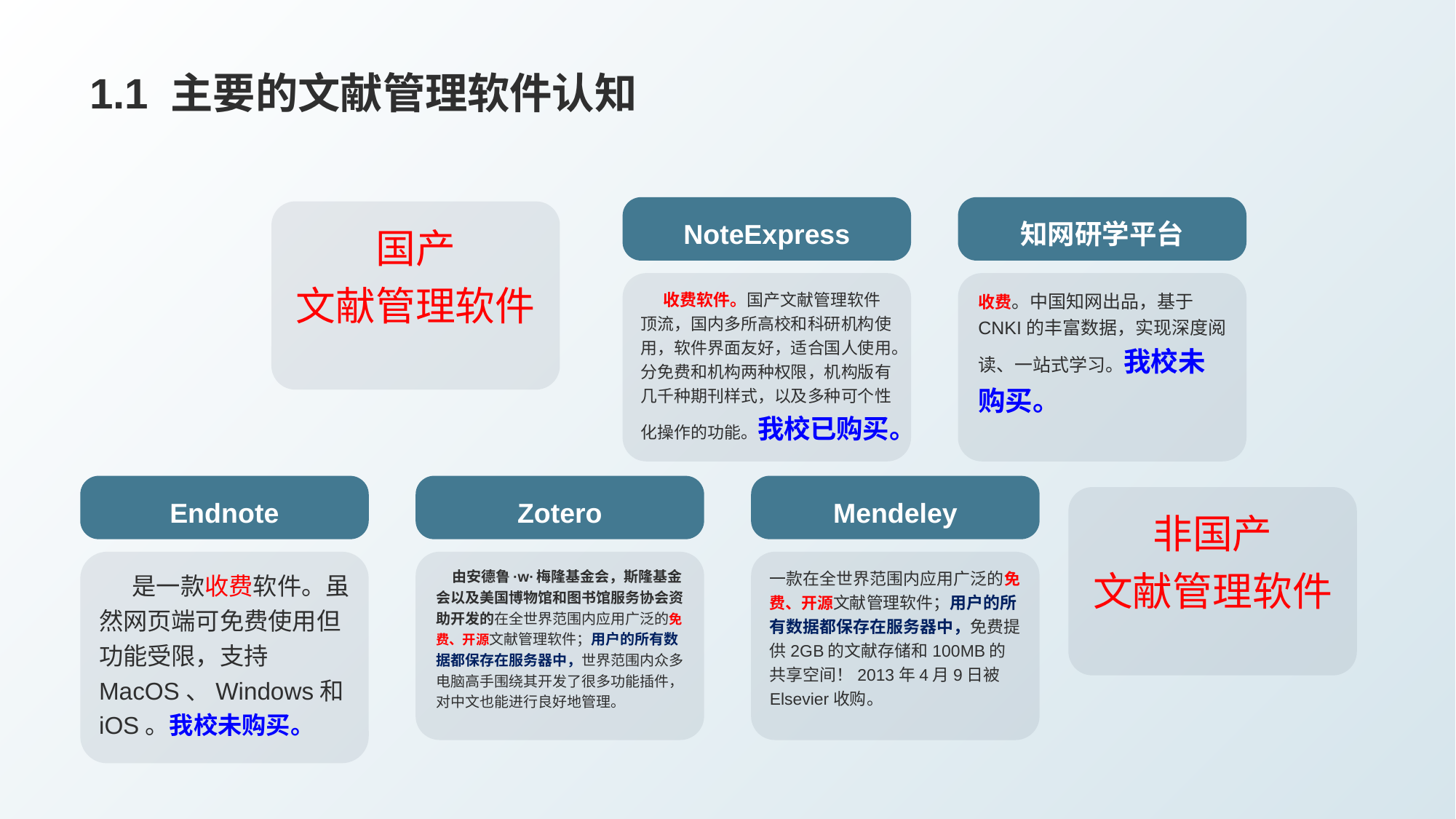

# 1.1 主要的文献管理软件认知
NoteExpress
     收费软件。国产文献管理软件顶流，国内多所高校和科研机构使用，软件界面友好，适合国人使用。分免费和机构两种权限，机构版有几千种期刊样式，以及多种可个性化操作的功能。我校已购买。
知网研学平台
收费。中国知网出品，基于CNKI的丰富数据，实现深度阅读、一站式学习。我校未购买。

国产
文献管理软件
Endnote
     是一款收费软件。虽然网页端可免费使用但功能受限，支持MacOS、Windows和iOS。我校未购买。
Zotero
    由安德鲁·w·梅隆基金会，斯隆基金会以及美国博物馆和图书馆服务协会资助开发的在全世界范围内应用广泛的免费、开源文献管理软件；用户的所有数据都保存在服务器中，世界范围内众多电脑高手围绕其开发了很多功能插件，对中文也能进行良好地管理。
Mendeley
一款在全世界范围内应用广泛的免费、开源文献管理软件；用户的所有数据都保存在服务器中，免费提供2GB的文献存储和100MB的共享空间！2013年4月9日被Elsevier收购。

非国产
文献管理软件